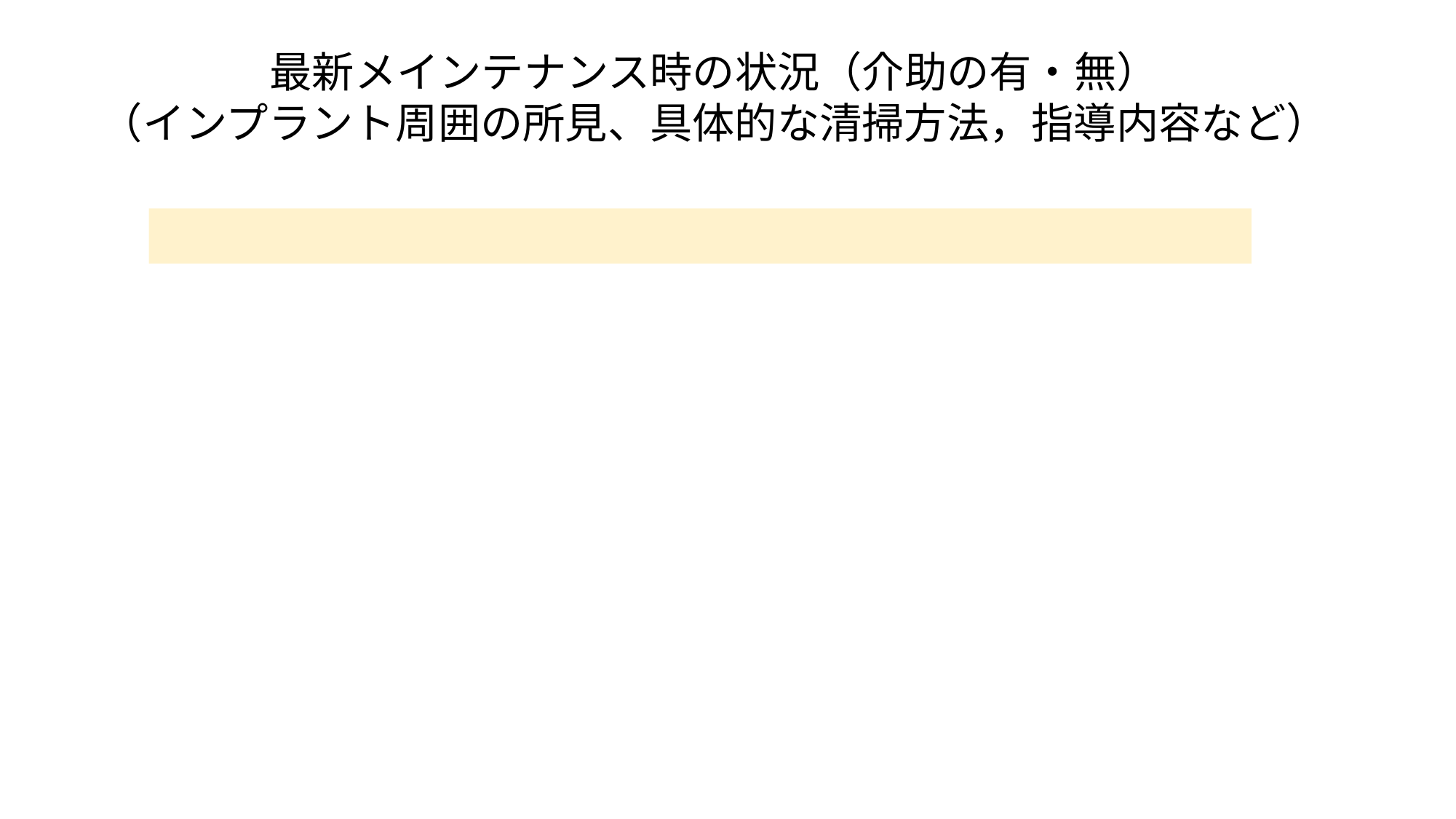

最新メインテナンス時の状況（介助の有・無）
（インプラント周囲の所見、具体的な清掃方法，指導内容など）